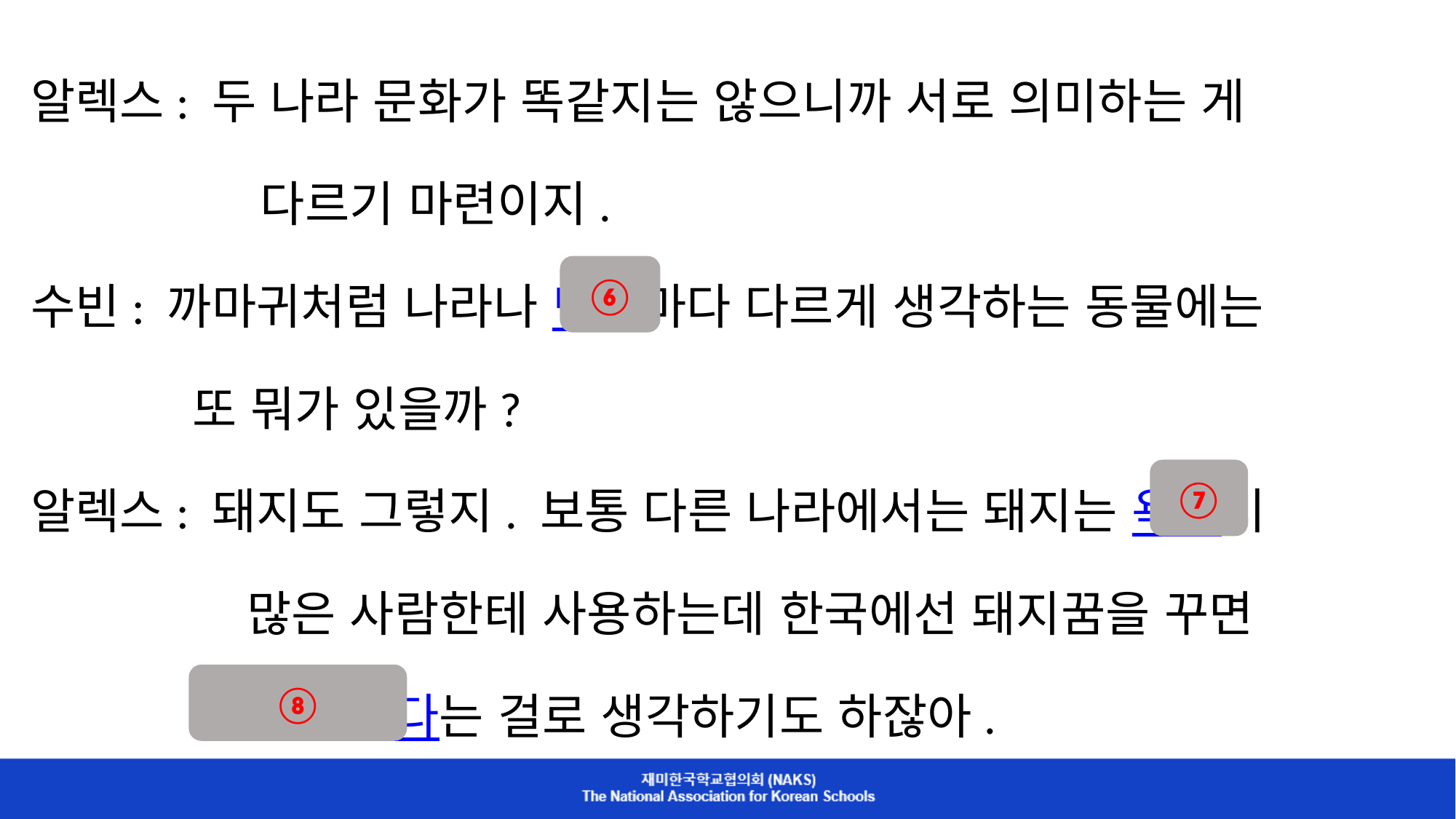

알렉스: 두 나라 문화가 똑같지는 않으니까 서로 의미하는 게
                다르기 마련이지.
수빈: 까마귀처럼 나라나 민족마다 다르게 생각하는 동물에는
           또 뭐가 있을까?
알렉스: 돼지도 그렇지. 보통 다른 나라에서는 돼지는 욕심이
               많은 사람한테 사용하는데 한국에선 돼지꿈을 꾸면
               복이 온다는 걸로 생각하기도 하잖아.
⑥
⑦
⑧